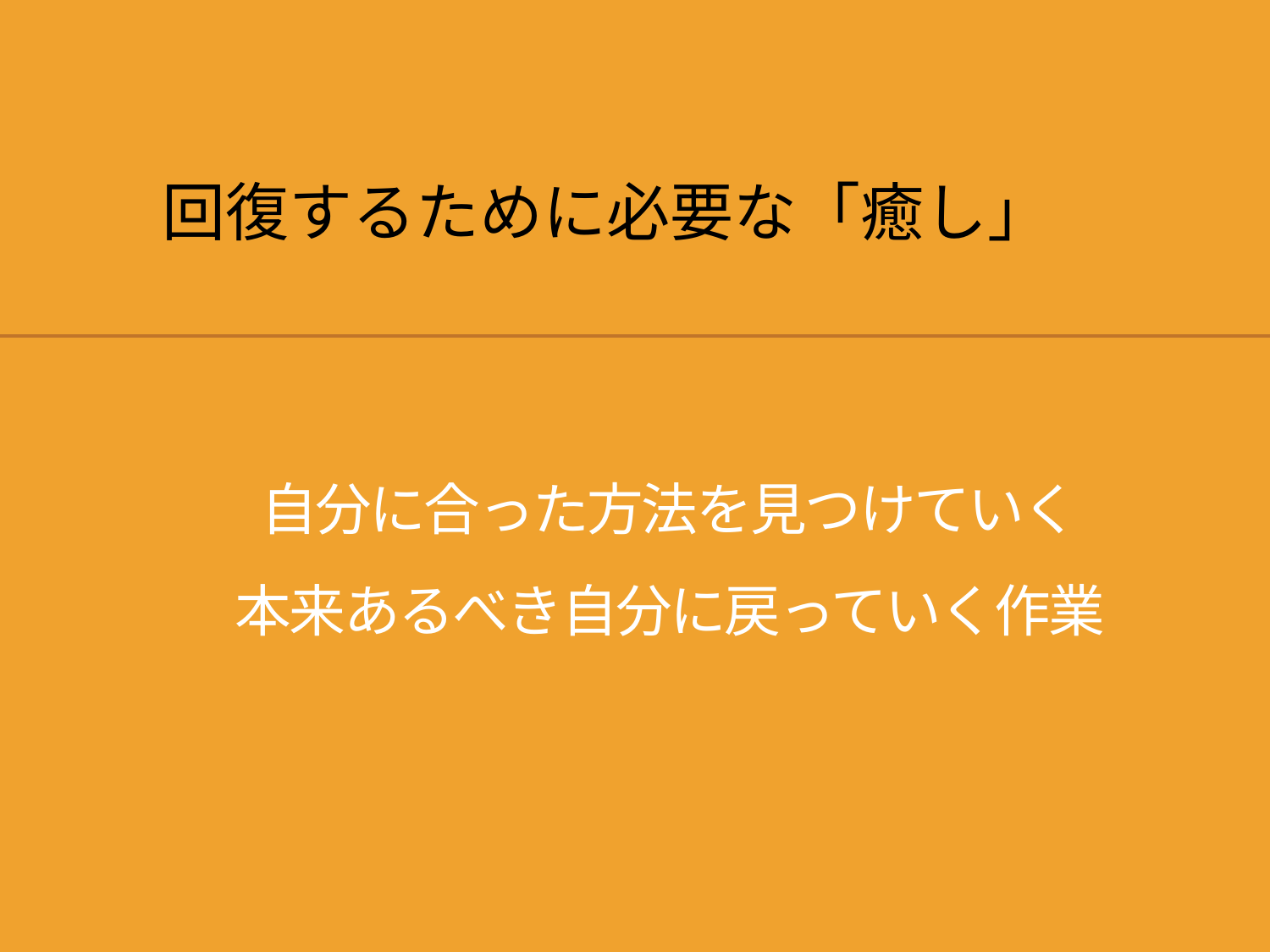

回復するために必要な「癒し」
# 自分に合った方法を見つけていく 本来あるべき自分に戻っていく作業